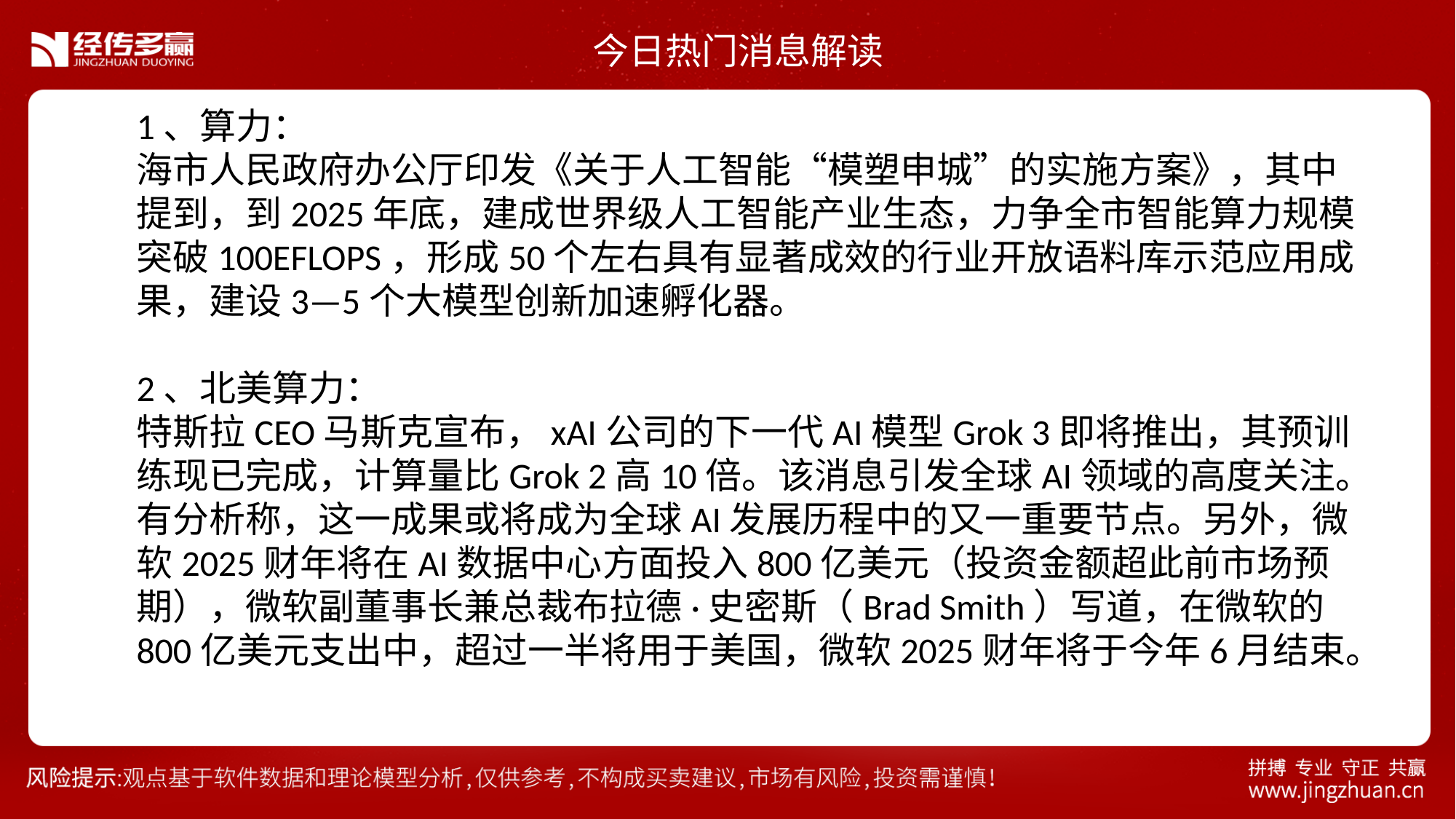

今日热门消息解读
1、算力：
海市人民政府办公厅印发《关于人工智能“模塑申城”的实施方案》，其中提到，到2025年底，建成世界级人工智能产业生态，力争全市智能算力规模突破100EFLOPS，形成50个左右具有显著成效的行业开放语料库示范应用成果，建设3—5个大模型创新加速孵化器。

2、北美算力：
特斯拉CEO马斯克宣布，xAI公司的下一代AI模型Grok 3即将推出，其预训练现已完成，计算量比Grok 2高10倍。该消息引发全球AI领域的高度关注。有分析称，这一成果或将成为全球AI发展历程中的又一重要节点。另外，微软2025财年将在AI数据中心方面投入800亿美元（投资金额超此前市场预期），微软副董事长兼总裁布拉德·史密斯（Brad Smith）写道，在微软的800亿美元支出中，超过一半将用于美国，微软2025财年将于今年6月结束。